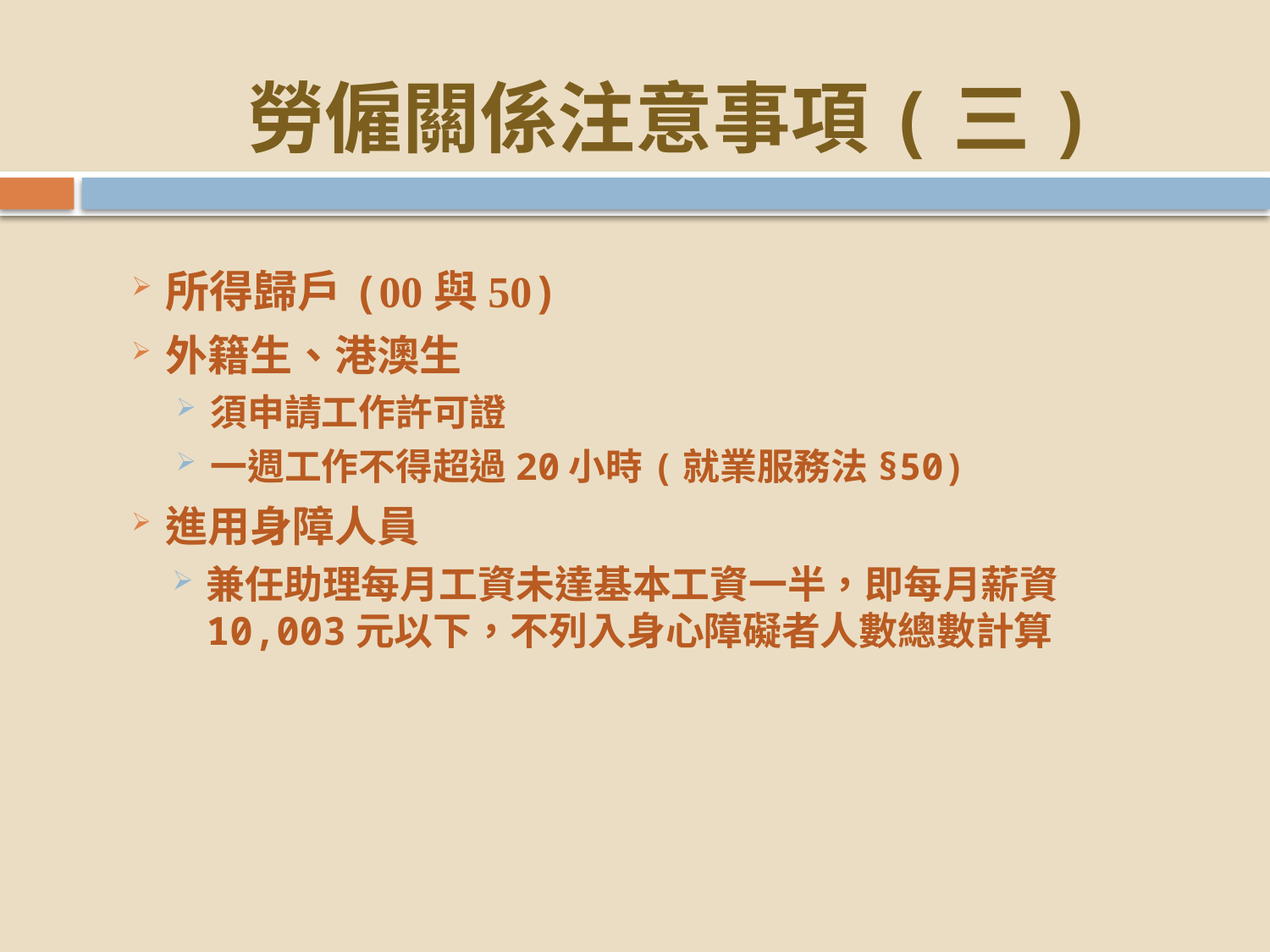

# 勞僱關係注意事項(三)
所得歸戶(00與50)
外籍生、港澳生
須申請工作許可證
一週工作不得超過20小時(就業服務法§50)
進用身障人員
兼任助理每月工資未達基本工資一半，即每月薪資10,003元以下，不列入身心障礙者人數總數計算